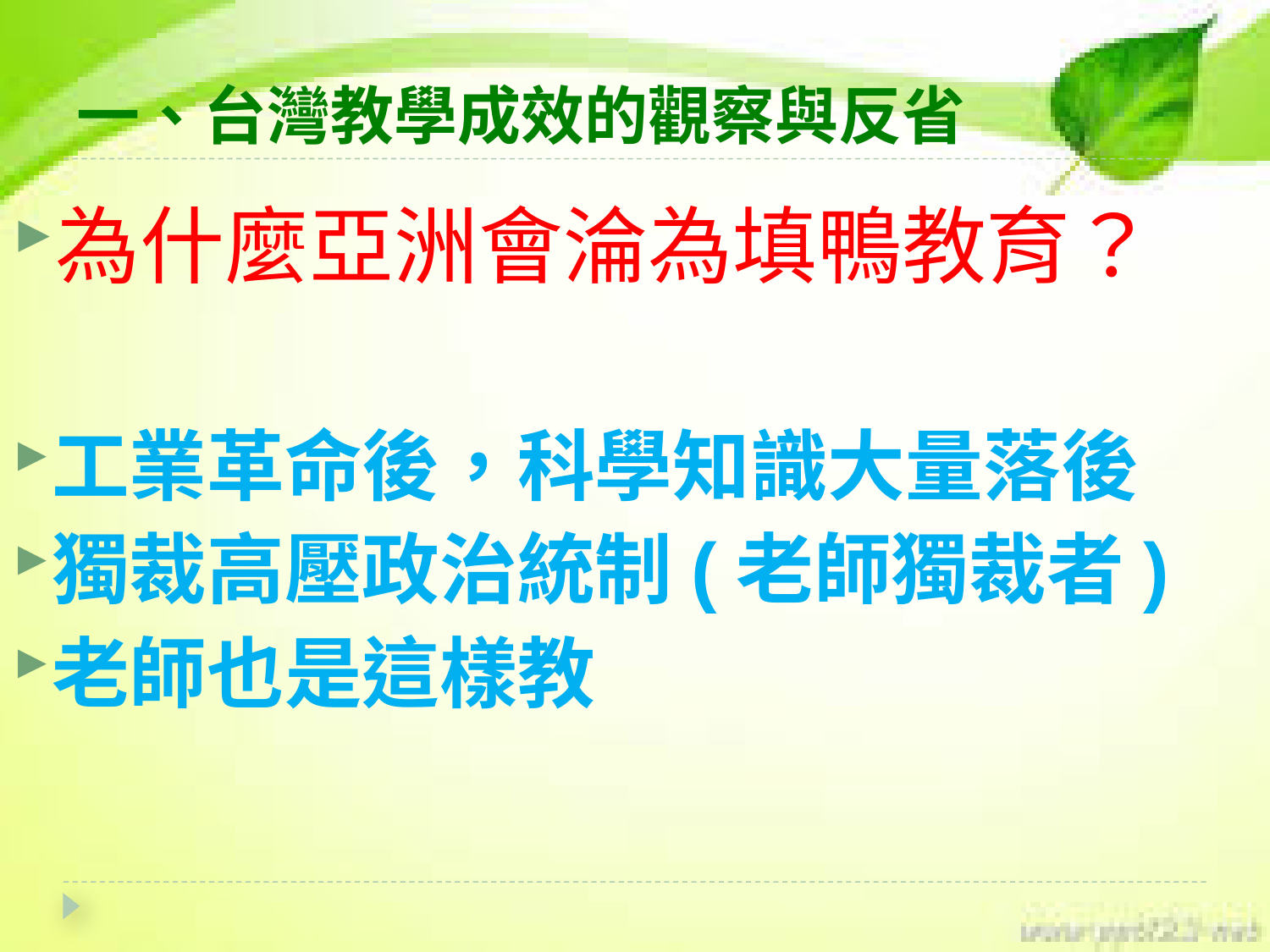

一、台灣教學成效的觀察與反省
為什麼亞洲會淪為填鴨教育？

工業革命後，科學知識大量落後
獨裁高壓政治統制(老師獨裁者)
老師也是這樣教